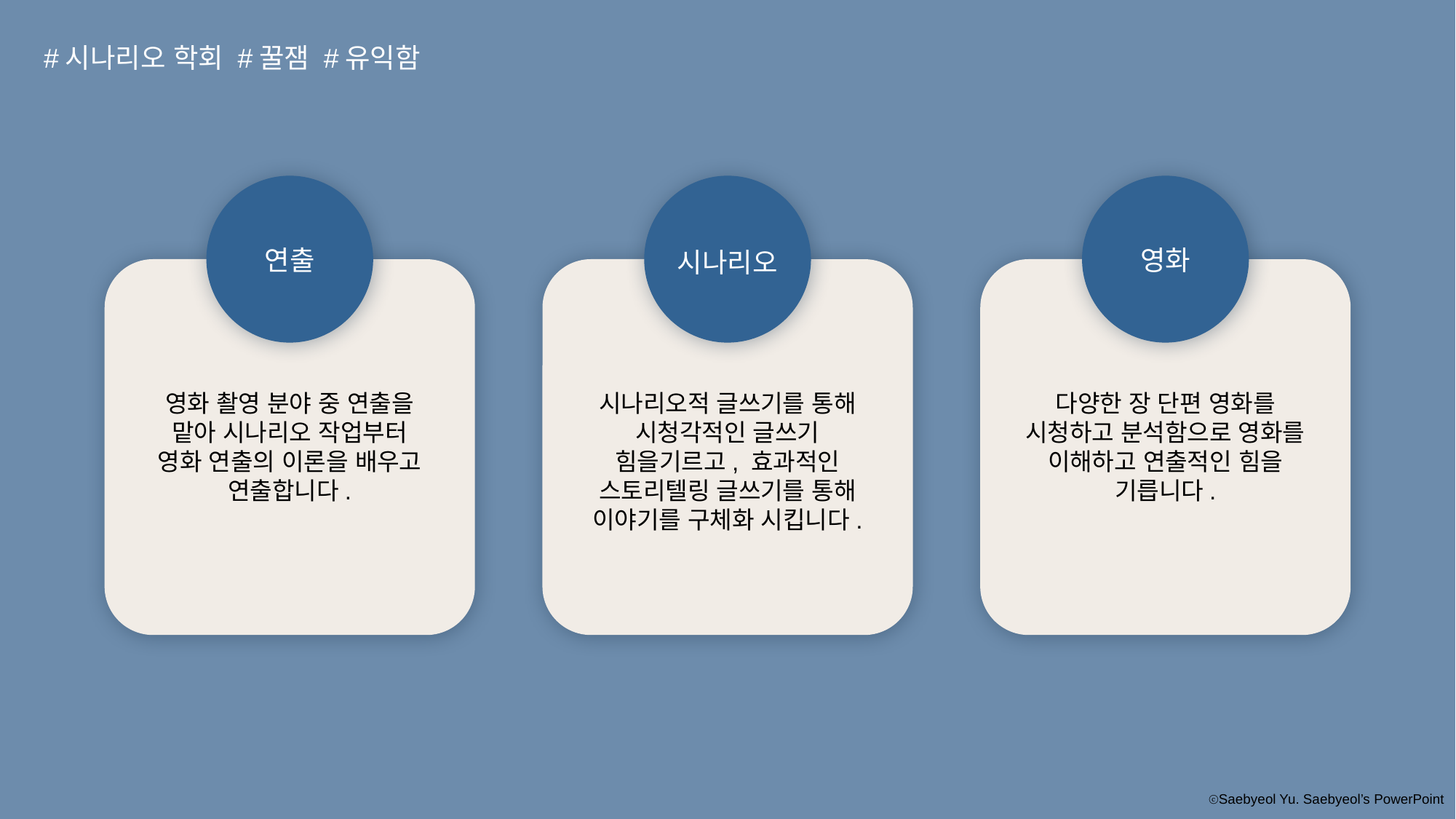

#시나리오 학회 #꿀잼 #유익함
연출

영화

시나리오

영화 촬영 분야 중 연출을 맡아 시나리오 작업부터
영화 연출의 이론을 배우고 연출합니다.
시나리오적 글쓰기를 통해 시청각적인 글쓰기 힘을기르고, 효과적인 스토리텔링 글쓰기를 통해 이야기를 구체화 시킵니다.
다양한 장 단편 영화를 시청하고 분석함으로 영화를 이해하고 연출적인 힘을 기릅니다.